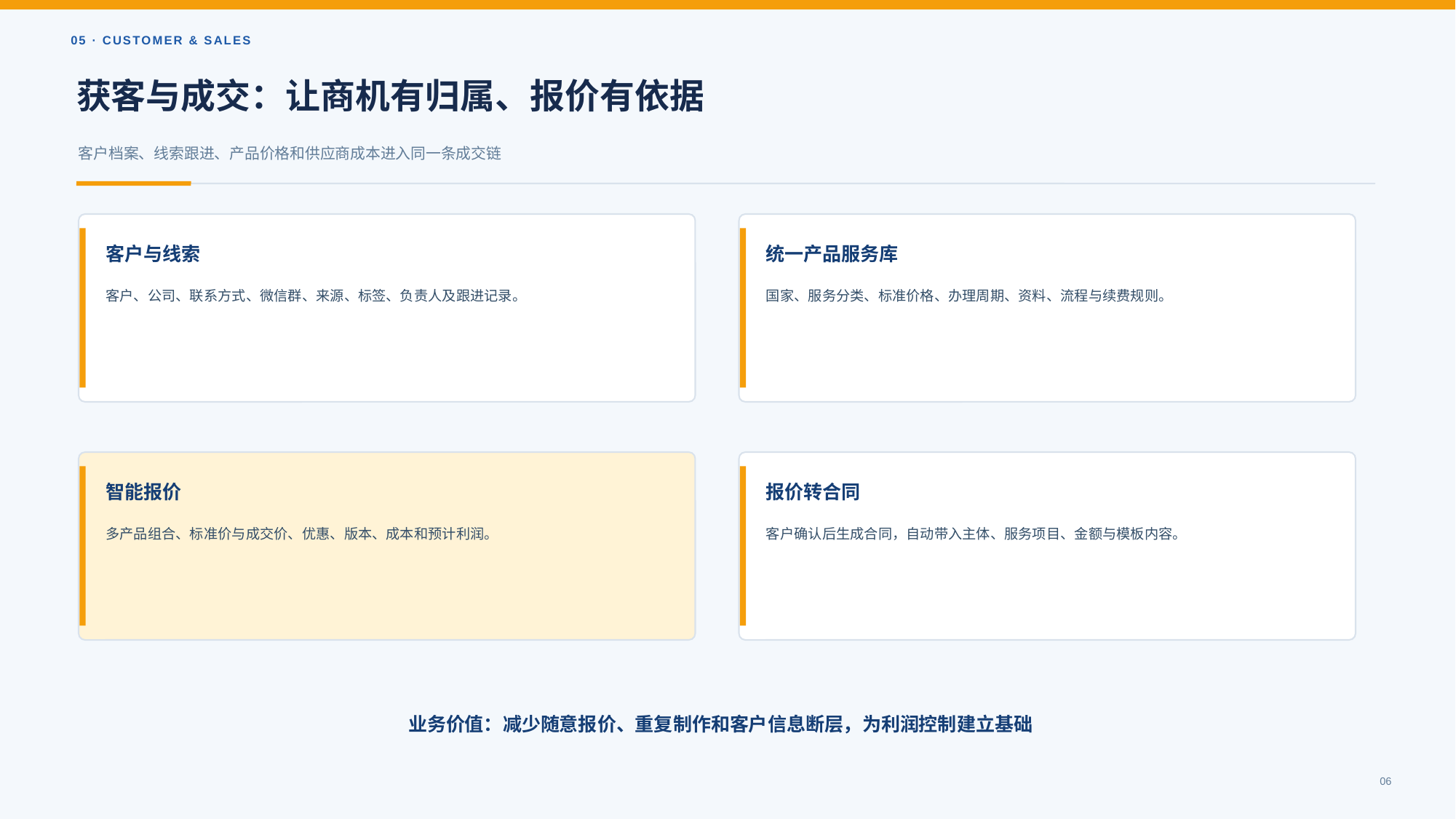

05 · CUSTOMER & SALES
获客与成交：让商机有归属、报价有依据
客户档案、线索跟进、产品价格和供应商成本进入同一条成交链

客户与线索
统一产品服务库
客户、公司、联系方式、微信群、来源、标签、负责人及跟进记录。
国家、服务分类、标准价格、办理周期、资料、流程与续费规则。

智能报价
报价转合同
多产品组合、标准价与成交价、优惠、版本、成本和预计利润。
客户确认后生成合同，自动带入主体、服务项目、金额与模板内容。
业务价值：减少随意报价、重复制作和客户信息断层，为利润控制建立基础
06